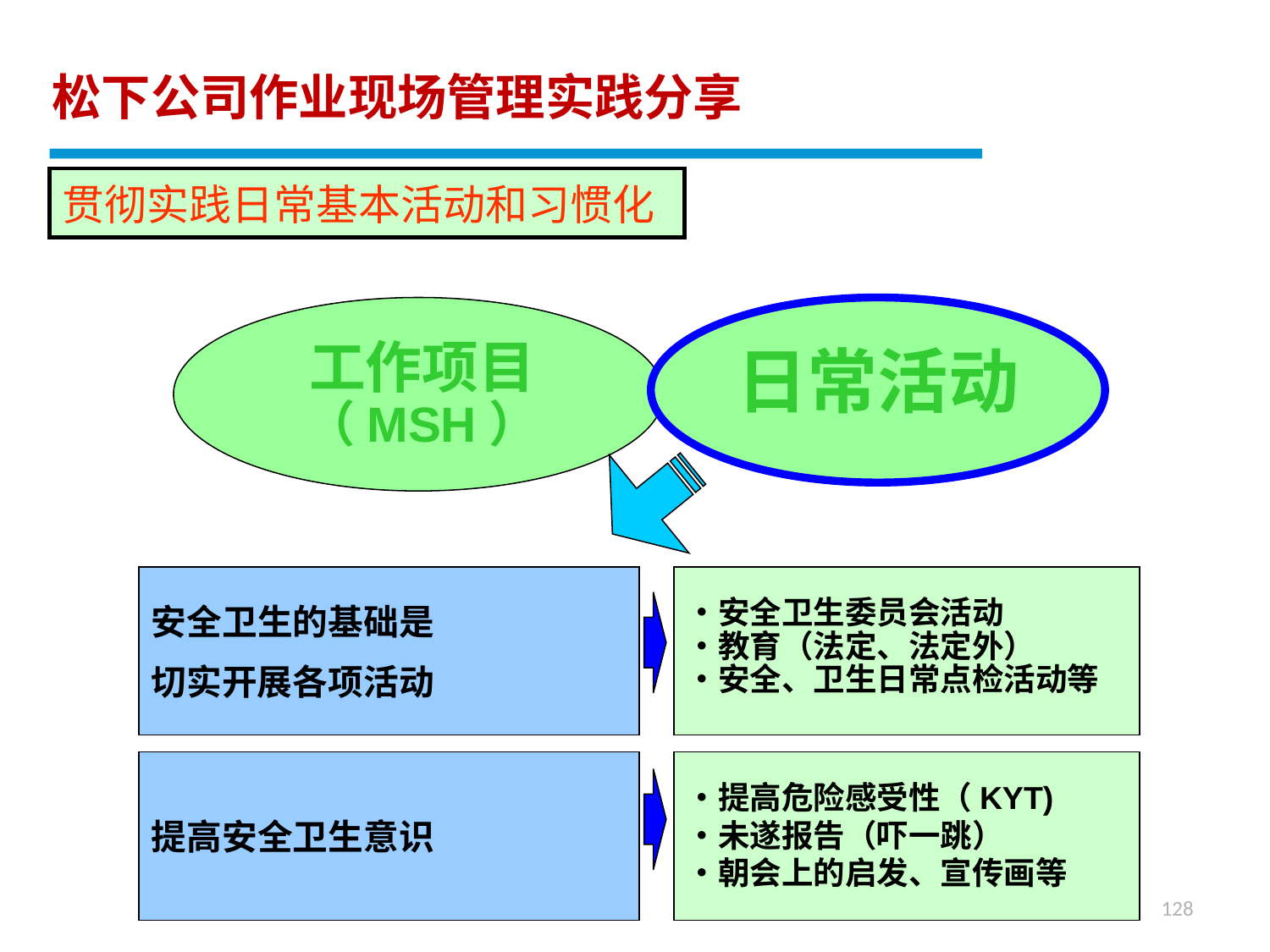

松下公司作业现场管理实践分享
贯彻实践日常基本活动和习惯化

日常活动
　工作项目
　（MSH）

安全卫生的基础是
切实开展各项活动
・安全卫生委员会活动
・教育（法定、法定外）
・安全、卫生日常点检活动等

提高安全卫生意识
・提高危险感受性（KYT)
・未遂报告（吓一跳）
・朝会上的启发、宣传画等

128